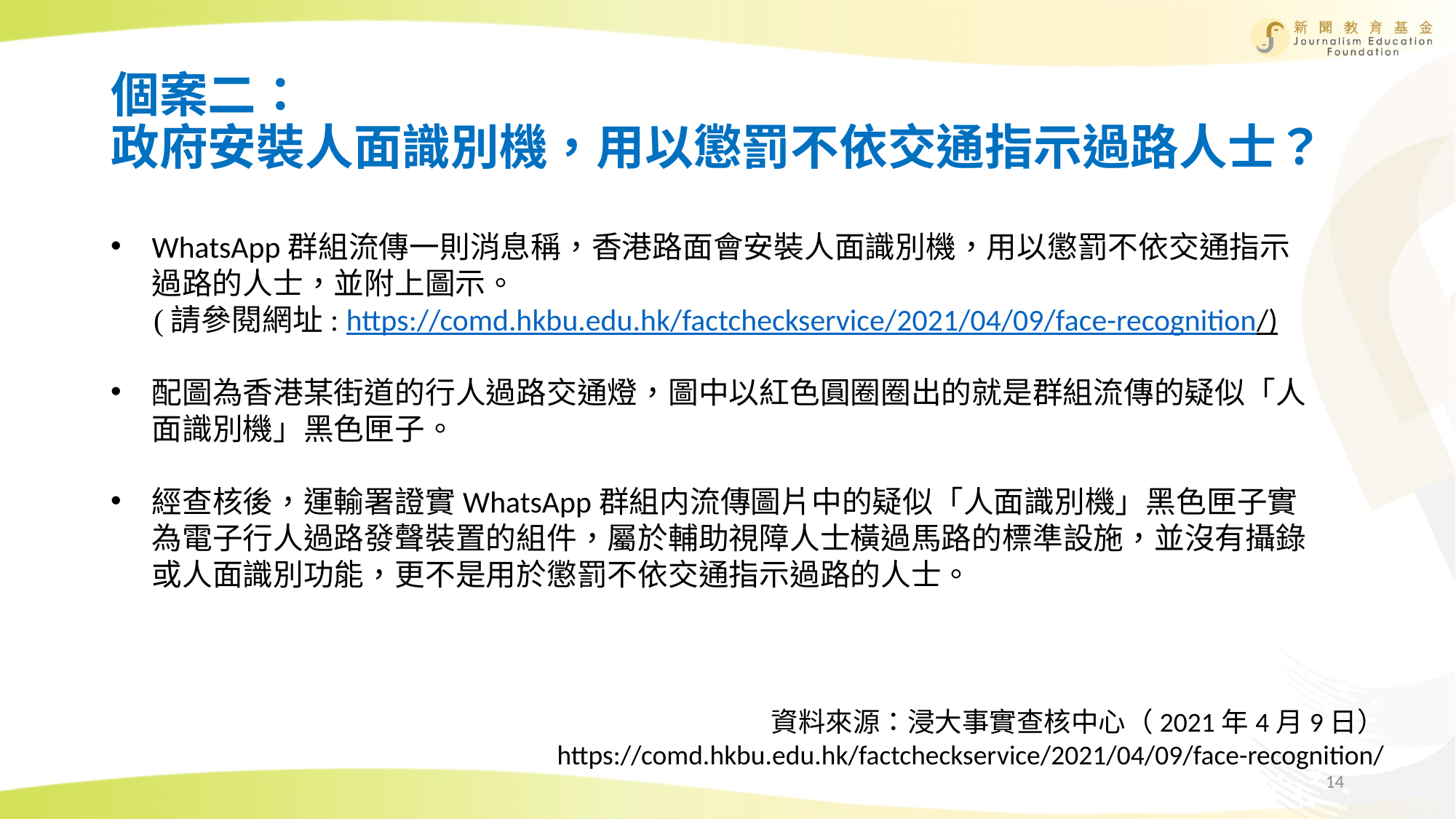

# 個案二： 政府安裝人面識別機，用以懲罰不依交通指示過路人士？

WhatsApp群組流傳一則消息稱，香港路面會安裝人面識別機，用以懲罰不依交通指示過路的人士，並附上圖示。
(請參閱網址: https://comd.hkbu.edu.hk/factcheckservice/2021/04/09/face-recognition/)

配圖為香港某街道的行人過路交通燈，圖中以紅色圓圈圈出的就是群組流傳的疑似「人面識別機」黑色匣子。

經查核後，運輸署證實WhatsApp群組内流傳圖片中的疑似「人面識別機」黑色匣子實為電子行人過路發聲裝置的組件，屬於輔助視障人士橫過馬路的標準設施，並沒有攝錄或人面識別功能，更不是用於懲罰不依交通指示過路的人士。
資料來源：浸大事實查核中心（2021年4月9日）
https://comd.hkbu.edu.hk/factcheckservice/2021/04/09/face-recognition/

14